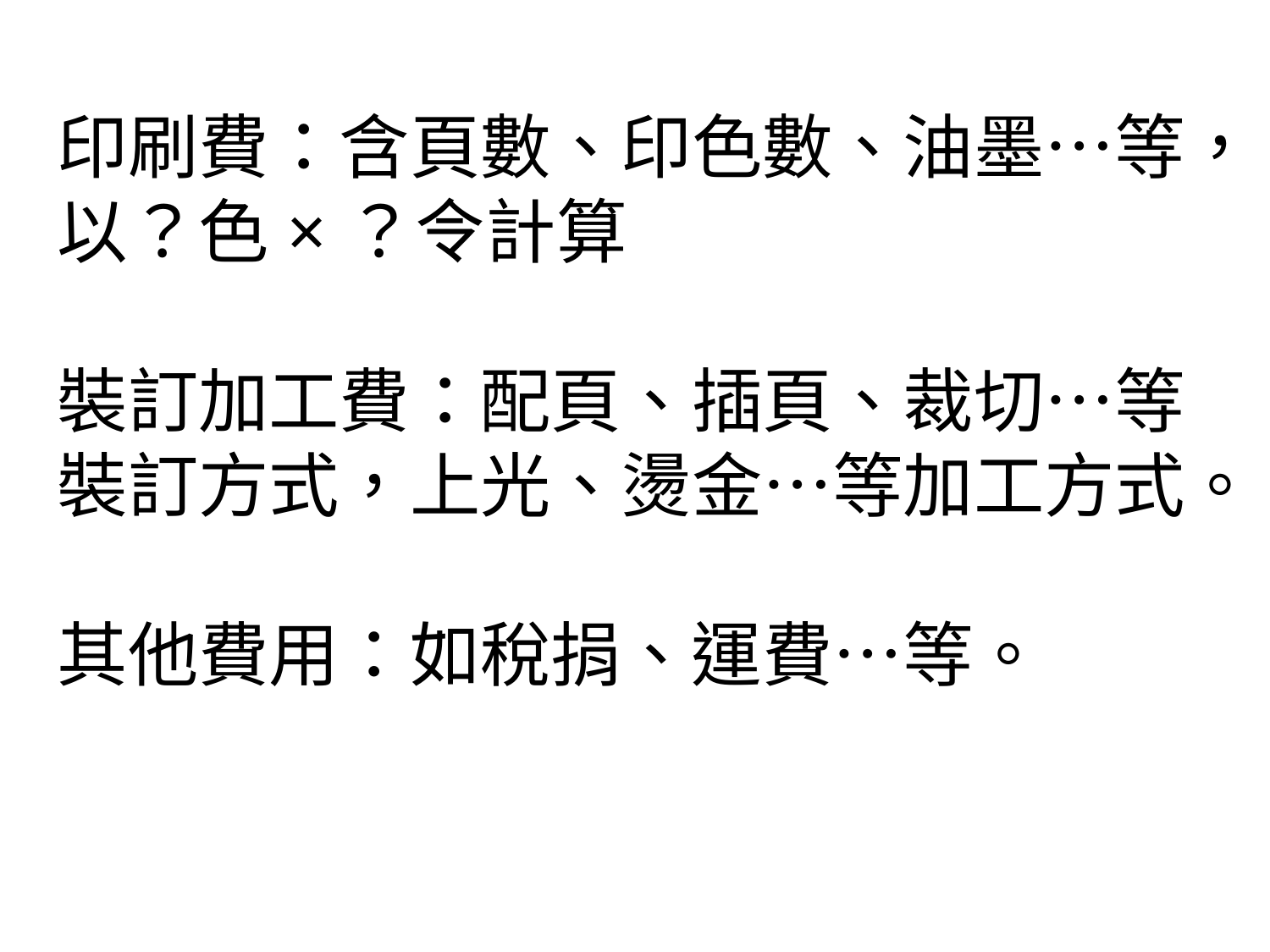

印刷費：含頁數、印色數、油墨…等，以？色×？令計算

裝訂加工費：配頁、插頁、裁切…等裝訂方式，上光、燙金…等加工方式。

其他費用：如稅捐、運費…等。